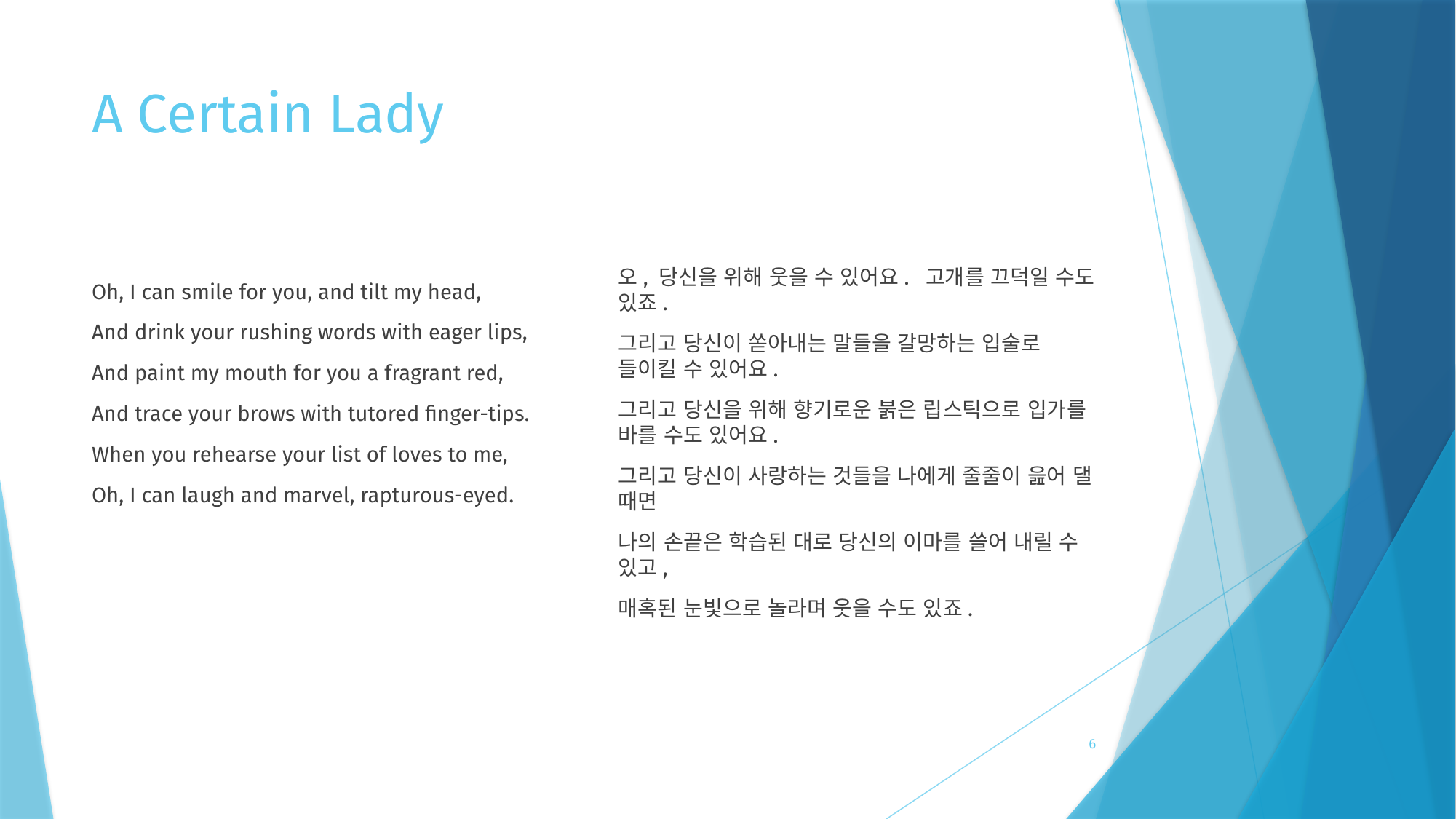

# A Certain Lady
오, 당신을 위해 웃을 수 있어요.  고개를 끄덕일 수도 있죠.
그리고 당신이 쏟아내는 말들을 갈망하는 입술로 들이킬 수 있어요.
그리고 당신을 위해 향기로운 붉은 립스틱으로 입가를 바를 수도 있어요.
그리고 당신이 사랑하는 것들을 나에게 줄줄이 읊어 댈 때면
나의 손끝은 학습된 대로 당신의 이마를 쓸어 내릴 수 있고,
매혹된 눈빛으로 놀라며 웃을 수도 있죠.
Oh, I can smile for you, and tilt my head,
And drink your rushing words with eager lips,
And paint my mouth for you a fragrant red,
And trace your brows with tutored finger-tips.
When you rehearse your list of loves to me,
Oh, I can laugh and marvel, rapturous-eyed.
6